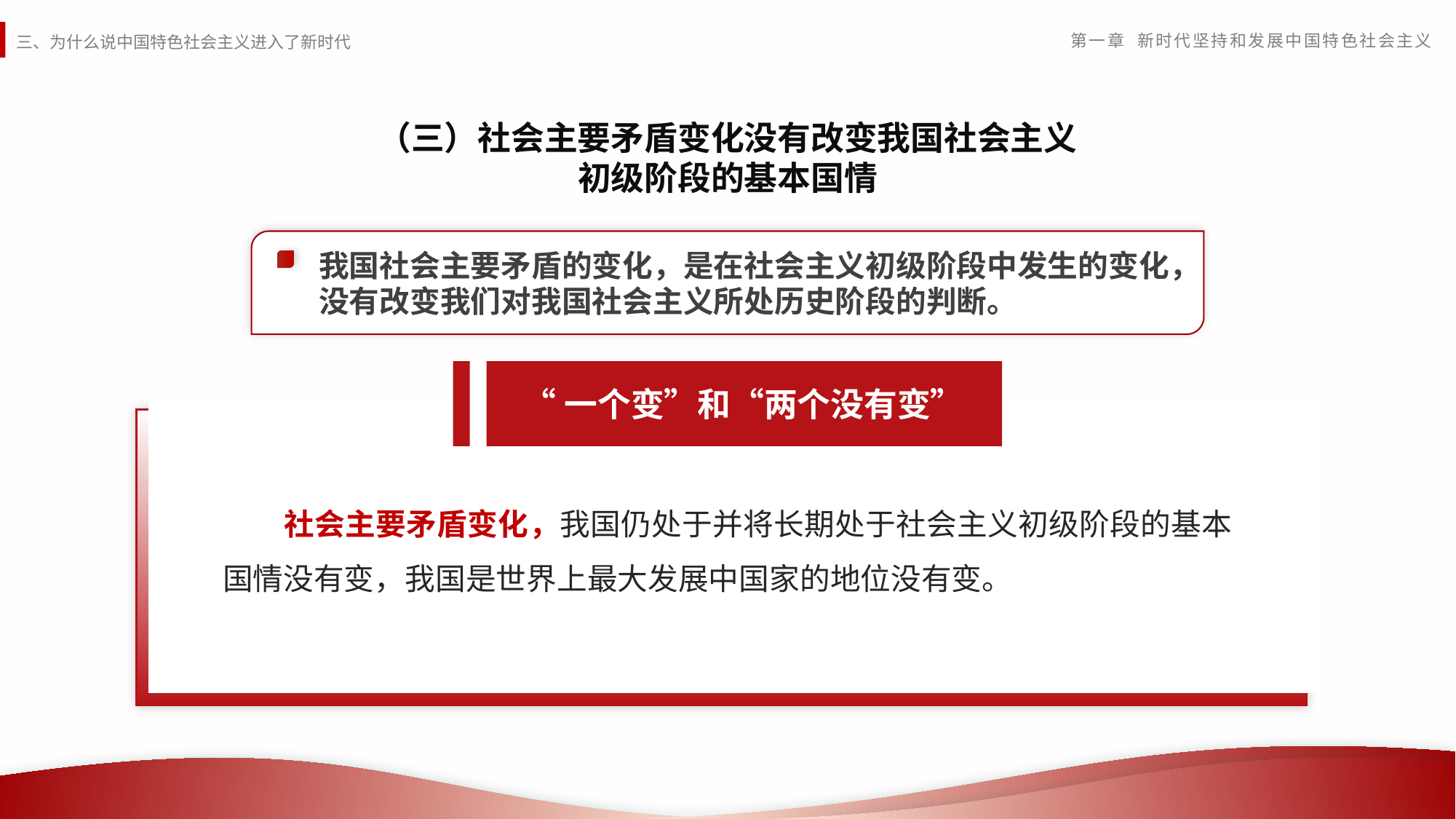

（三）社会主要矛盾变化没有改变我国社会主义
初级阶段的基本国情
我国社会主要矛盾的变化，是在社会主义初级阶段中发生的变化，没有改变我们对我国社会主义所处历史阶段的判断。

“一个变”和“两个没有变”

　　社会主要矛盾变化，我国仍处于并将长期处于社会主义初级阶段的基本国情没有变，我国是世界上最大发展中国家的地位没有变。